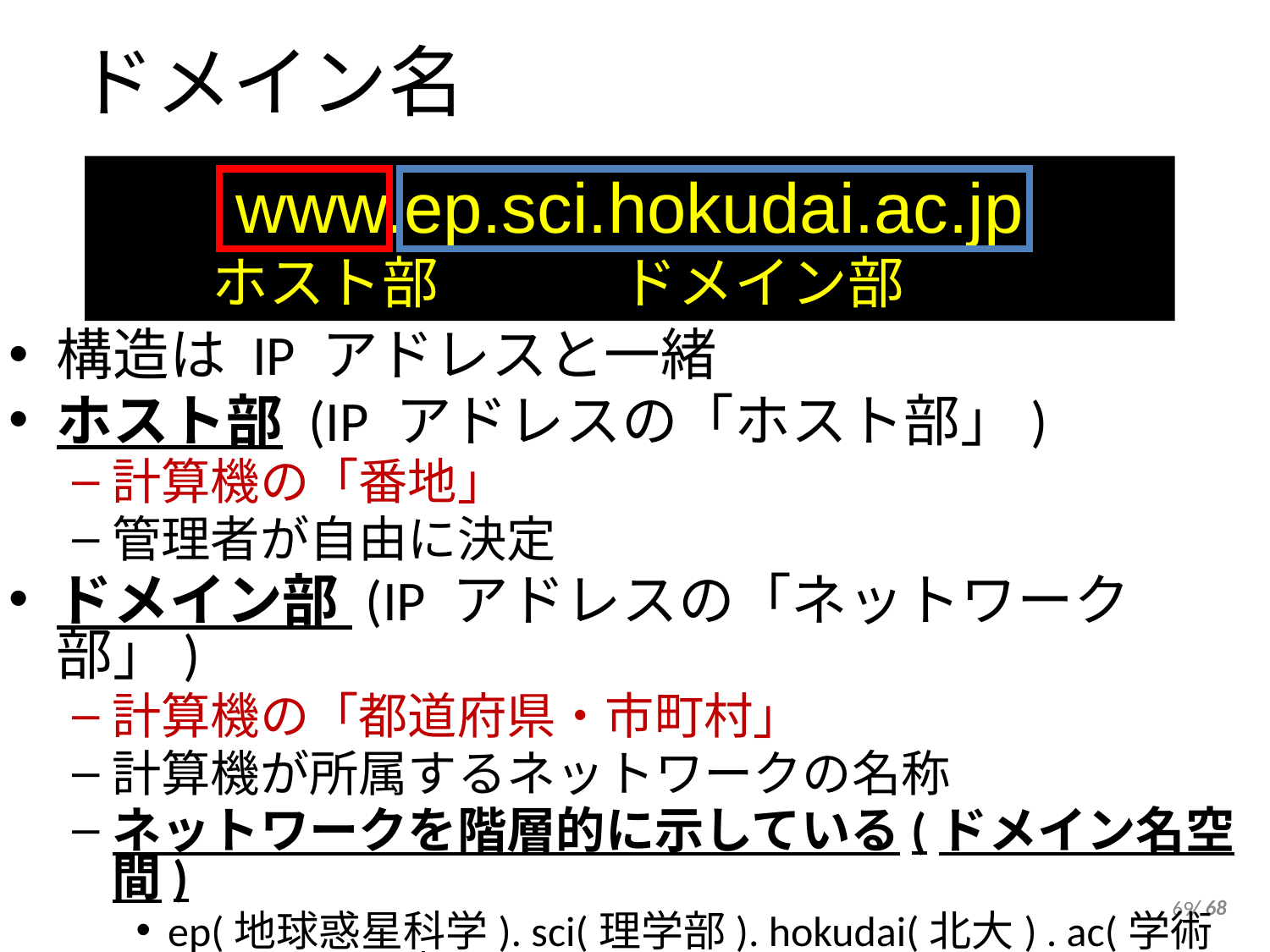

ドメイン名
www.ep.sci.hokudai.ac.jp
        ホスト部　          ドメイン部

構造は IP アドレスと一緒
ホスト部 (IP アドレスの「ホスト部」)
計算機の「番地」
管理者が自由に決定
ドメイン部 (IP アドレスの「ネットワーク部」)
計算機の「都道府県・市町村」
計算機が所属するネットワークの名称
ネットワークを階層的に示している(ドメイン名空間)
ep(地球惑星科学). sci(理学部). hokudai(北大) . ac(学術関係). jp (日本)
69